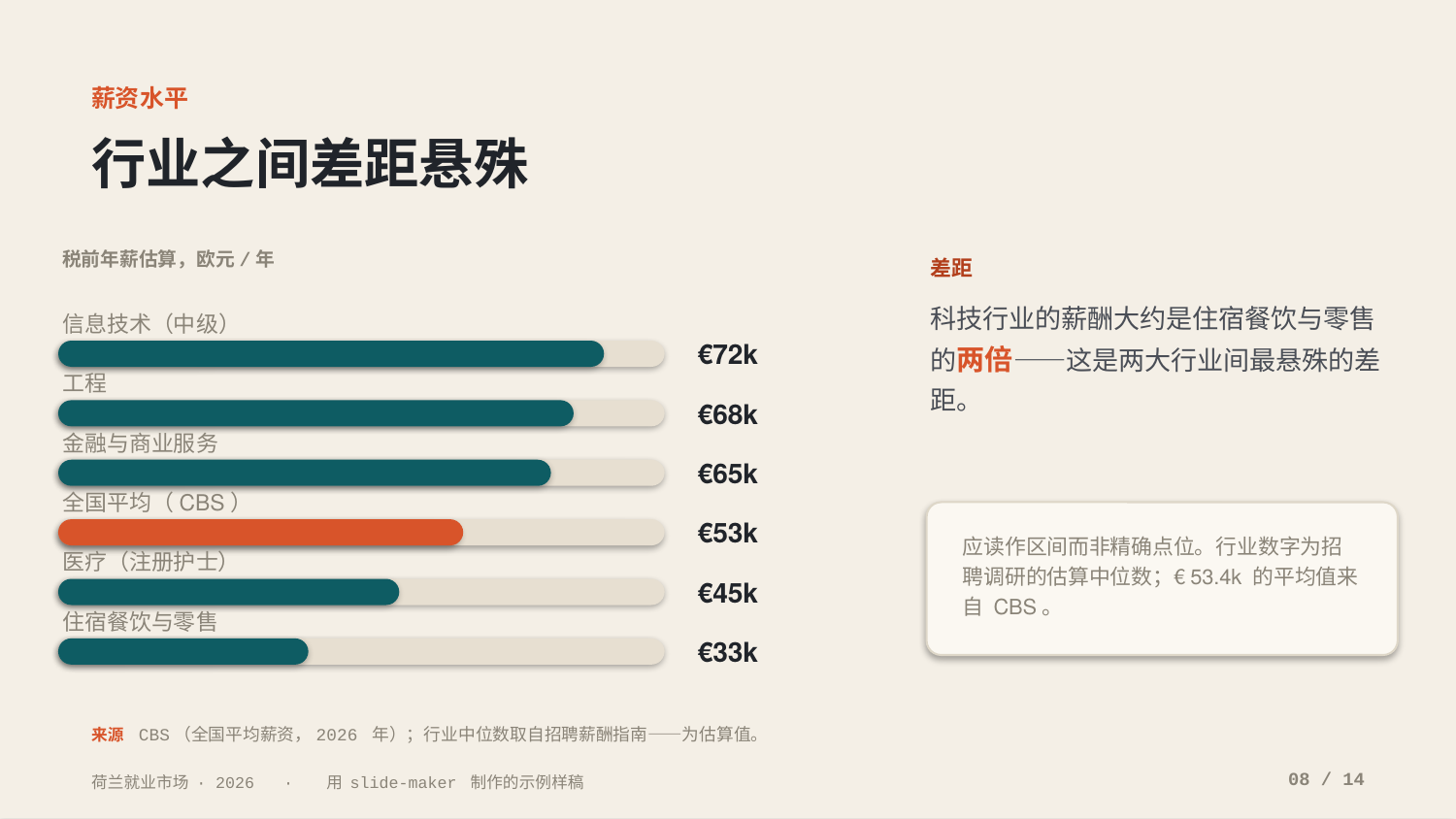

薪资水平
行业之间差距悬殊
税前年薪估算，欧元/年
差距
科技行业的薪酬大约是住宿餐饮与零售的两倍——这是两大行业间最悬殊的差距。
信息技术（中级）

€72k
工程

€68k
金融与商业服务

€65k
全国平均（CBS）

€53k
应读作区间而非精确点位。行业数字为招聘调研的估算中位数；€53.4k 的平均值来自 CBS。
医疗（注册护士）

€45k
住宿餐饮与零售

€33k
来源   CBS（全国平均薪资，2026 年）；行业中位数取自招聘薪酬指南——为估算值。
08 / 14
荷兰就业市场 · 2026   ·   用 slide-maker 制作的示例样稿